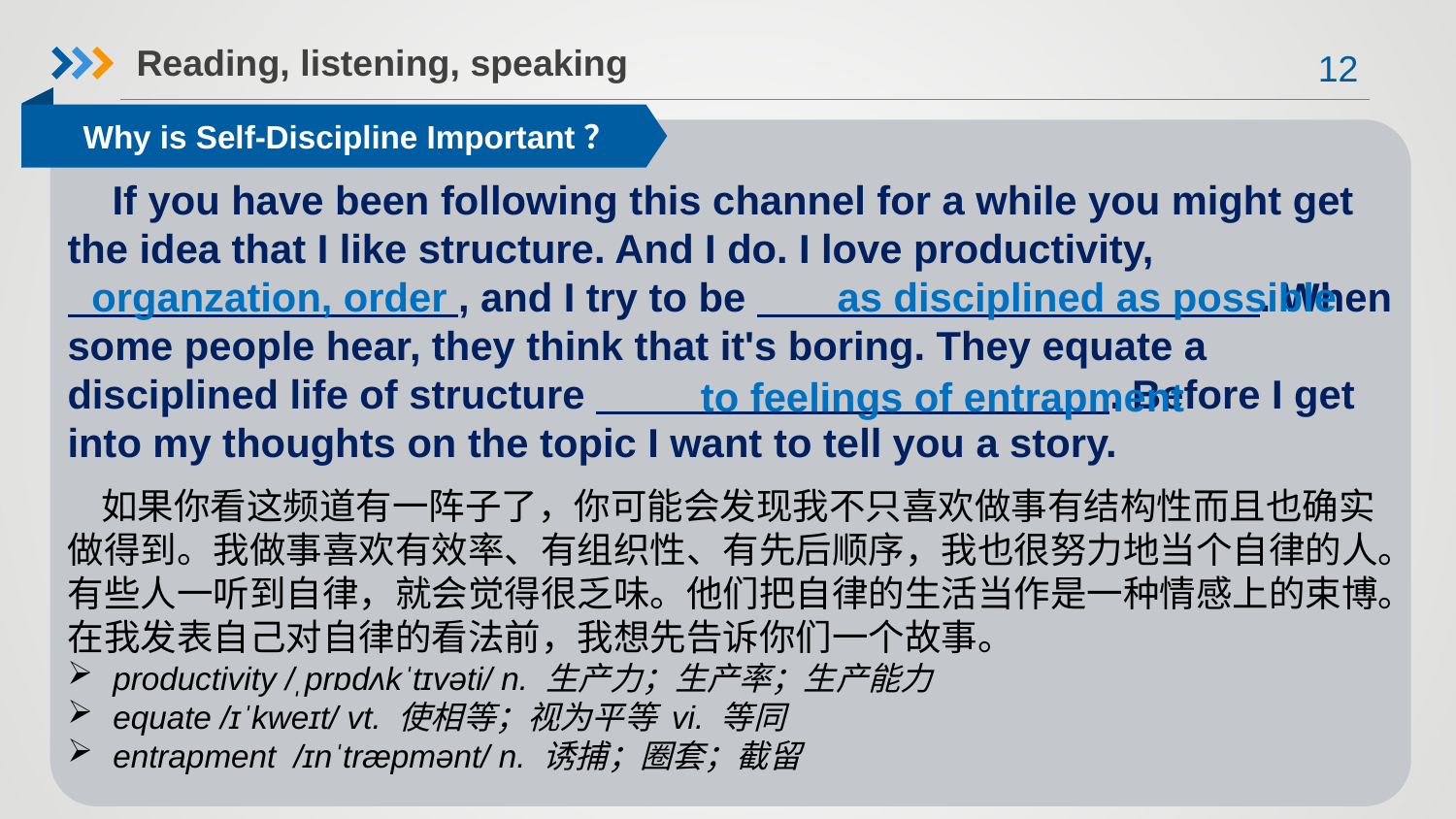

Reading, listening, speaking

Why is Self-Discipline Important？

    If you have been following this channel for a while you might get the idea that I like structure. And I do. I love productivity,
                                   , and I try to be                                              . When some people hear, they think that it's boring. They equate a disciplined life of structure                                               . Before I get into my thoughts on the topic I want to tell you a story.
organzation, order
as disciplined as possible
to feelings of entrapment
   如果你看这频道有一阵子了，你可能会发现我不只喜欢做事有结构性而且也确实做得到。我做事喜欢有效率、有组织性、有先后顺序，我也很努力地当个自律的人。有些人一听到自律，就会觉得很乏味。他们把自律的生活当作是一种情感上的束博。在我发表自己对自律的看法前，我想先告诉你们一个故事。
productivity /ˌprɒdʌkˈtɪvəti/ n. 生产力；生产率；生产能力
equate /ɪˈkweɪt/ vt. 使相等；视为平等 vi. 等同
entrapment  /ɪnˈtræpmənt/ n. 诱捕；圈套；截留